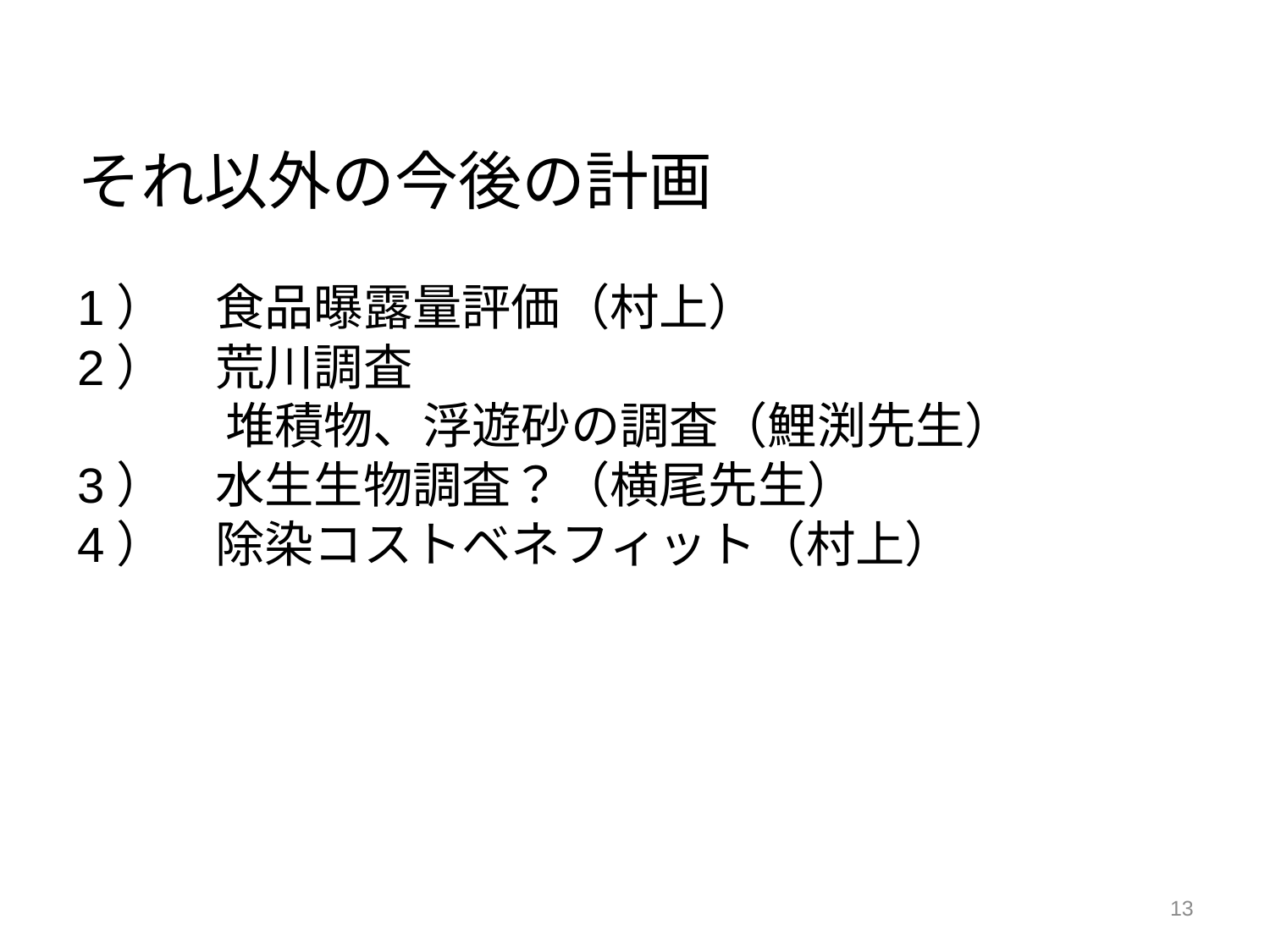

それ以外の今後の計画

1）　食品曝露量評価（村上）
2）　荒川調査
　　　堆積物、浮遊砂の調査（鯉渕先生）
3）　水生生物調査？（横尾先生）
4）　除染コストベネフィット（村上）
13